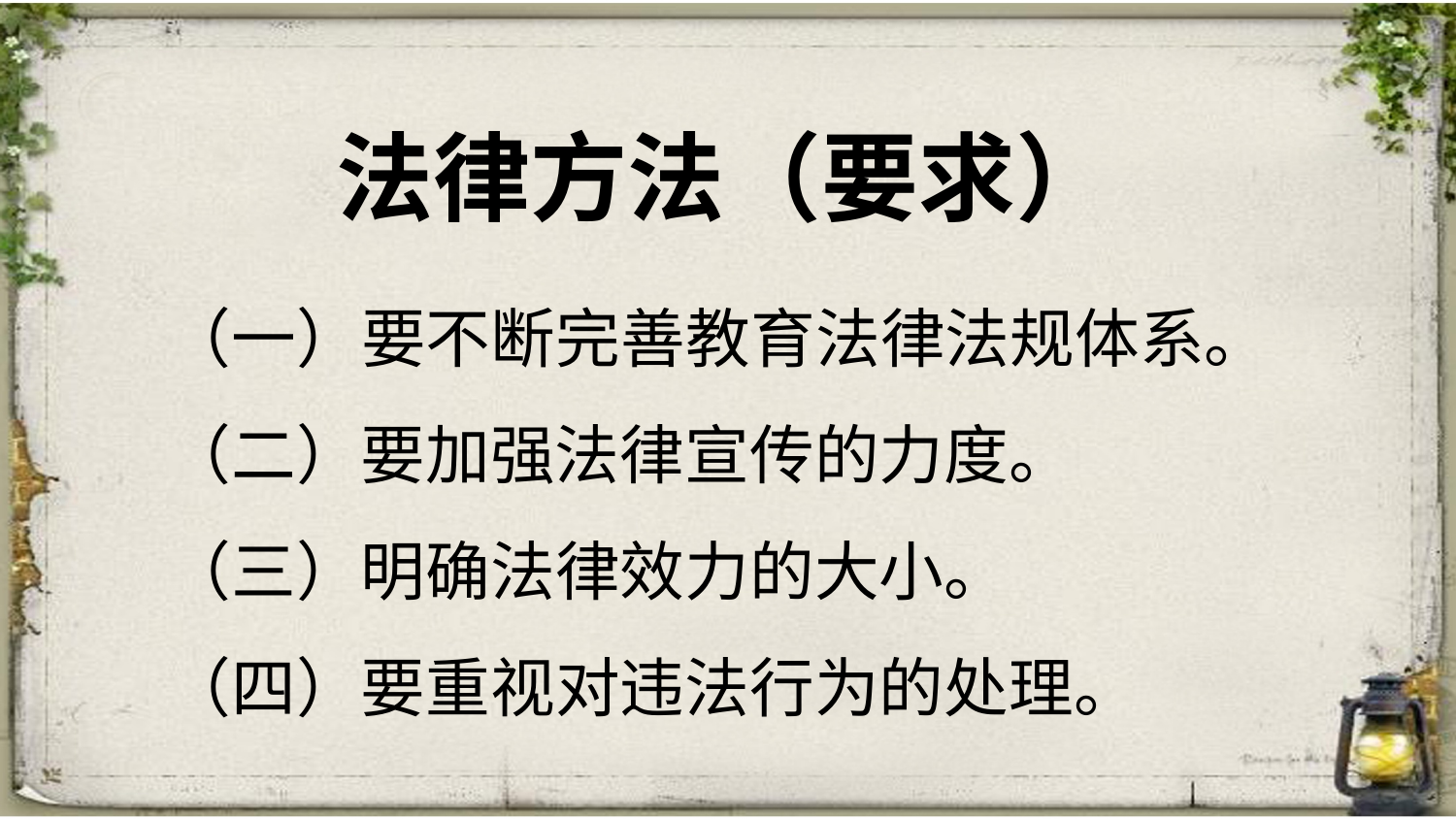

法律方法（要求）
（一）要不断完善教育法律法规体系。
（二）要加强法律宣传的力度。
（三）明确法律效力的大小。
（四）要重视对违法行为的处理。